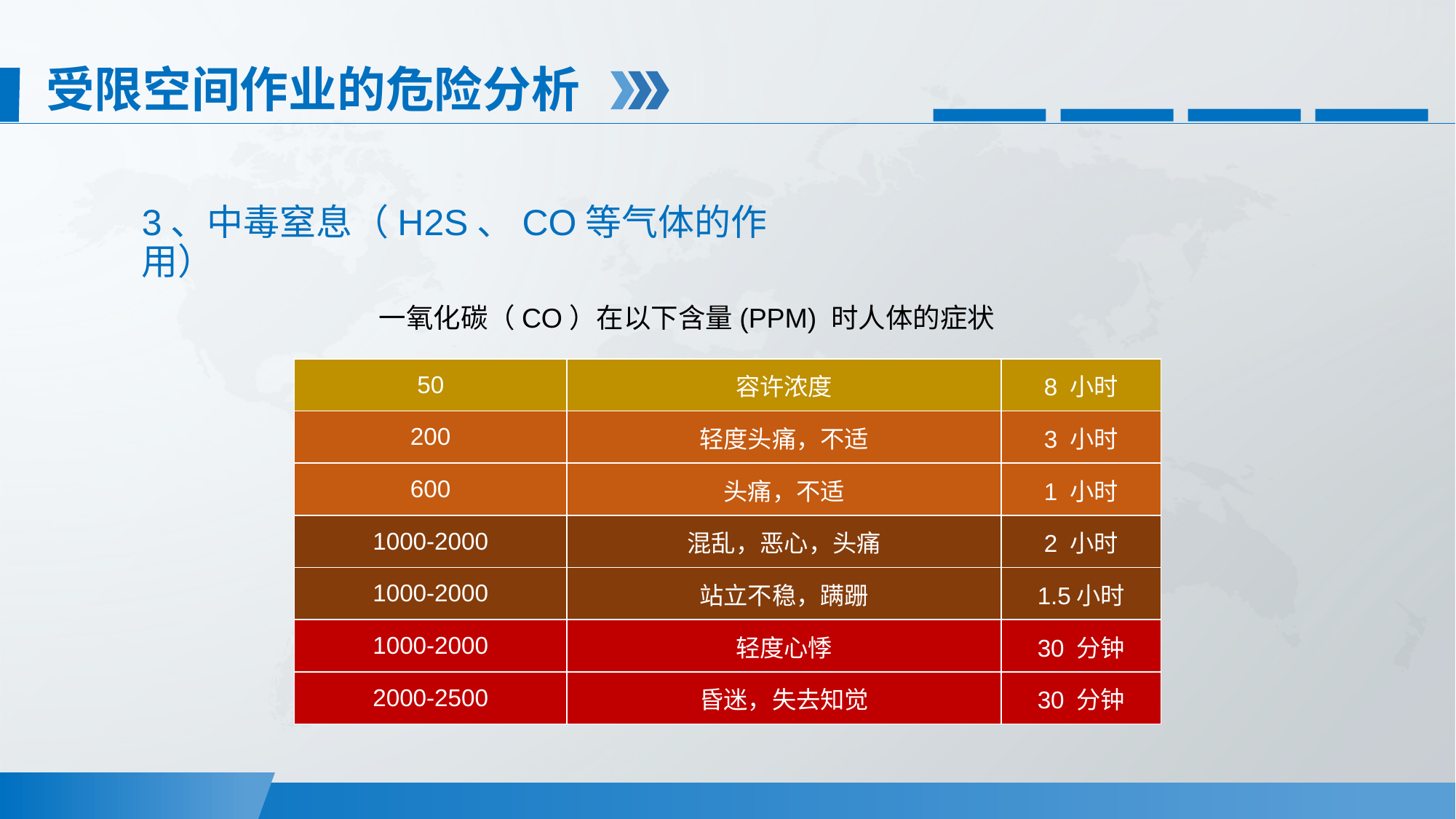

受限空间作业的危险分析

3、中毒窒息（H2S、CO等气体的作用）
一氧化碳（CO）在以下含量(PPM) 时人体的症状
| 50 | 容许浓度 | 8 小时 |
| --- | --- | --- |
| 200 | 轻度头痛，不适 | 3 小时 |
| 600 | 头痛，不适 | 1 小时 |
| 1000-2000 | 混乱，恶心，头痛 | 2 小时 |
| 1000-2000 | 站立不稳，蹒跚 | 1.5小时 |
| 1000-2000 | 轻度心悸 | 30 分钟 |
| 2000-2500 | 昏迷，失去知觉 | 30 分钟 |